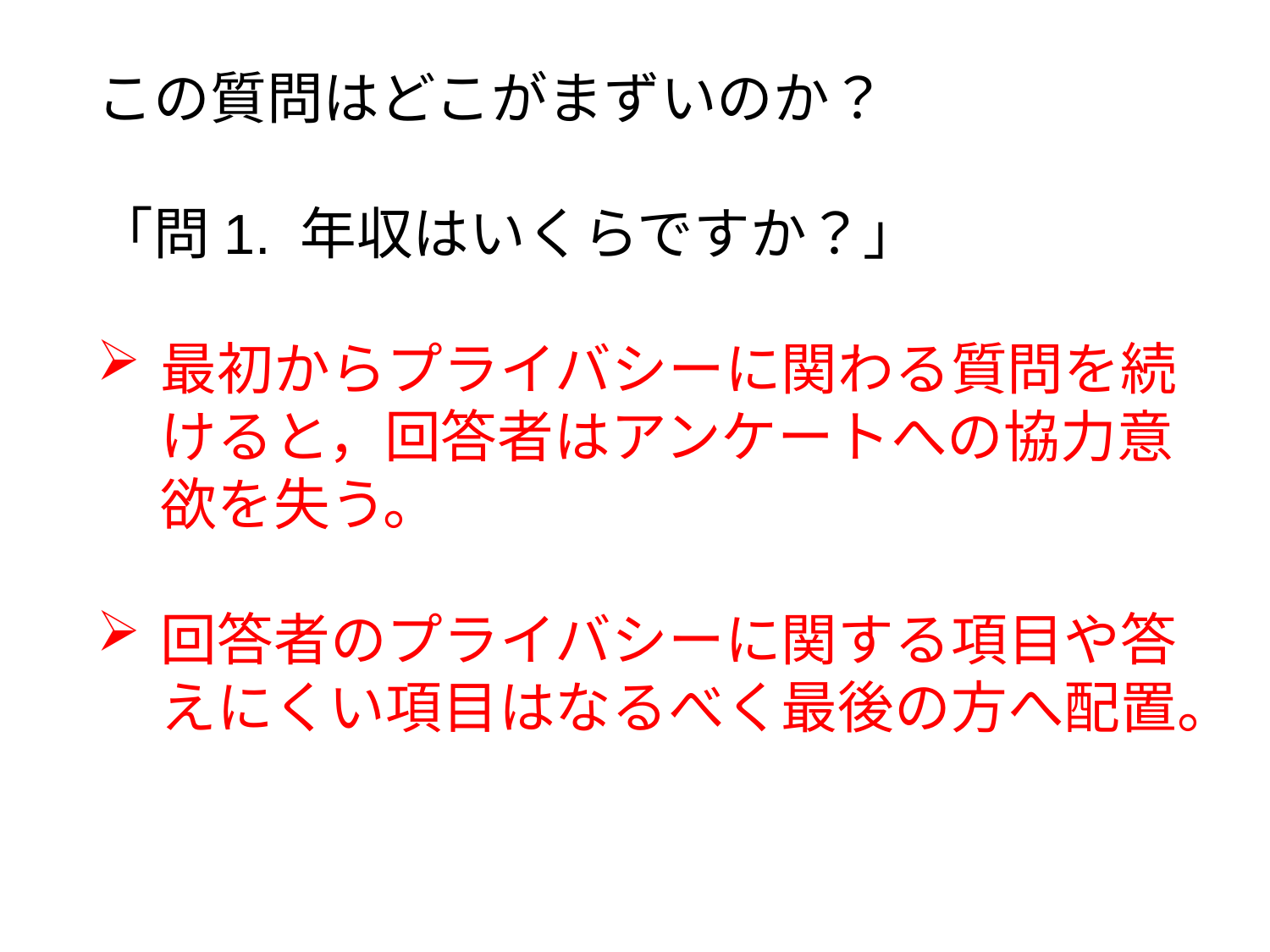

この質問はどこがまずいのか？

「問1. 年収はいくらですか？」

最初からプライバシーに関わる質問を続けると，回答者はアンケートへの協力意欲を失う。

回答者のプライバシーに関する項目や答えにくい項目はなるべく最後の方へ配置。